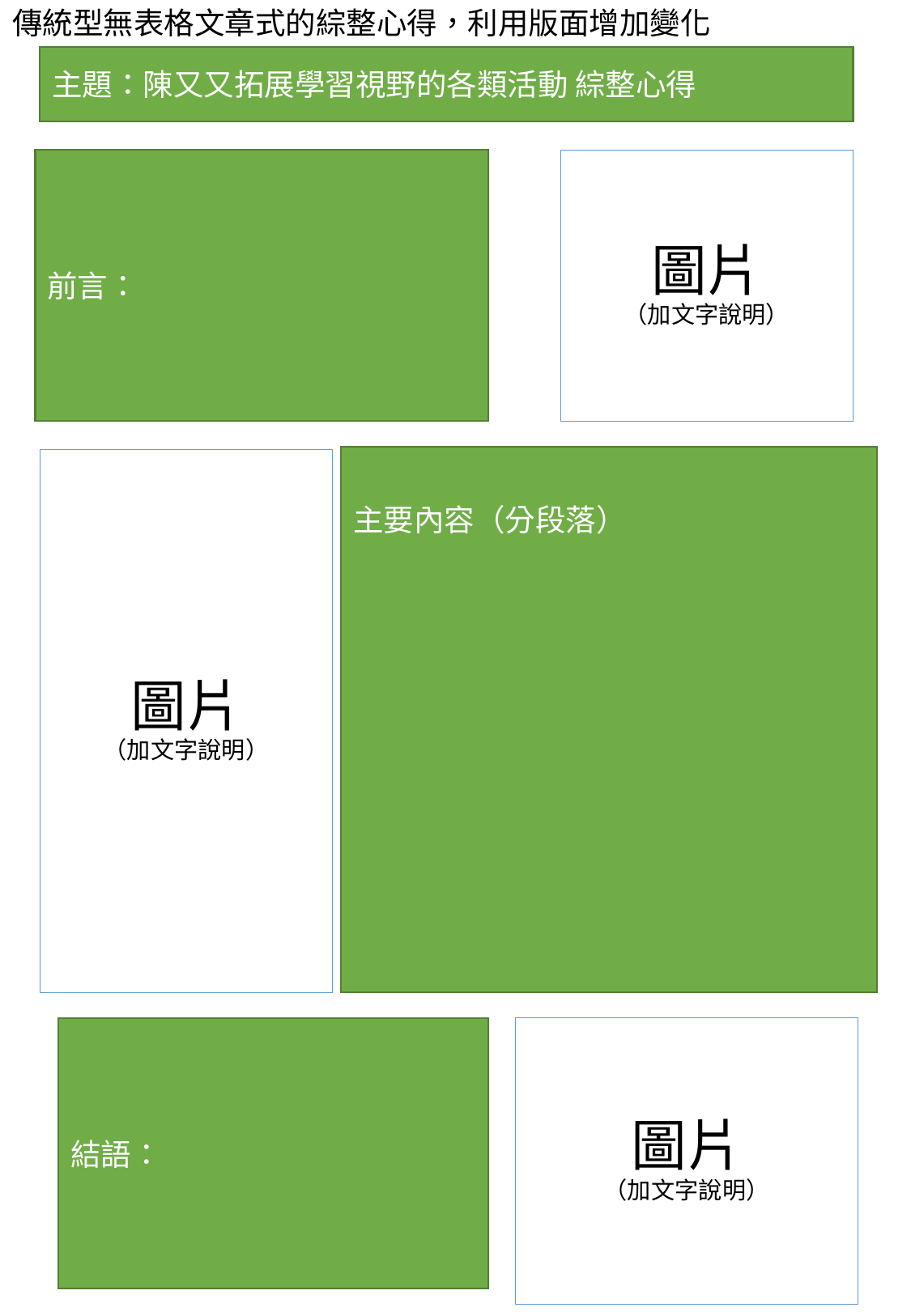

# 傳統型無表格文章式的綜整心得，利用版面增加變化
主題：陳又又拓展學習視野的各類活動 綜整心得
前言：
圖片
（加文字說明）
主要內容（分段落）

圖片
（加文字說明）
結語：
圖片
（加文字說明）